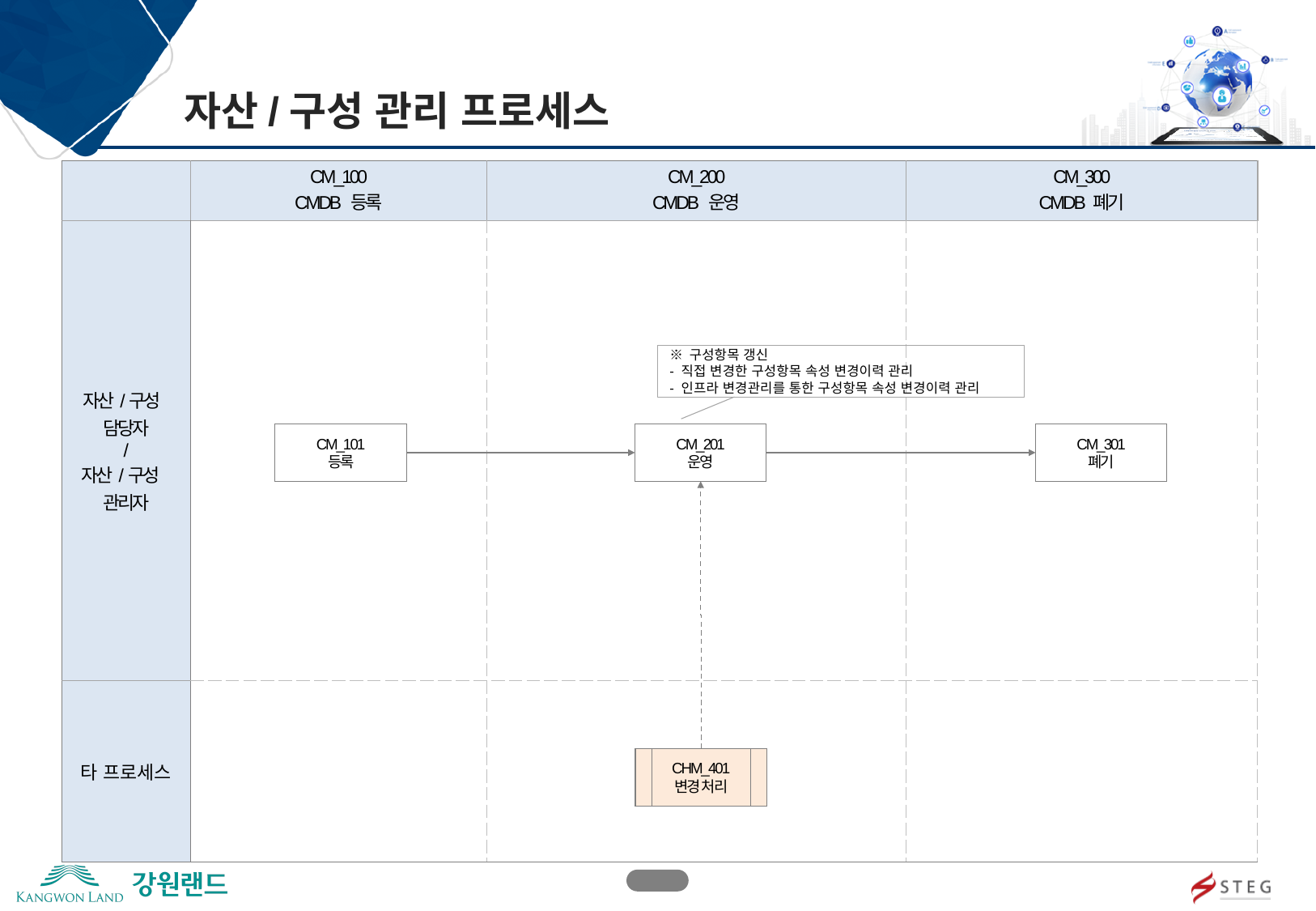

자산/구성 관리 프로세스
|  | CM\_100 CMDB 등록 | CM\_200 CMDB 운영 | CM\_300 CMDB 폐기 |
| --- | --- | --- | --- |
| 자산/구성 담당자 / 자산/구성 관리자 |  |  |  |
| 타 프로세스 |  |  |  |
※ 구성항목 갱신
- 직접 변경한 구성항목 속성 변경이력 관리
- 인프라 변경관리를 통한 구성항목 속성 변경이력 관리
CM_101
등록
CM_201
운영
CM_301
폐기
CHM_401
변경 처리